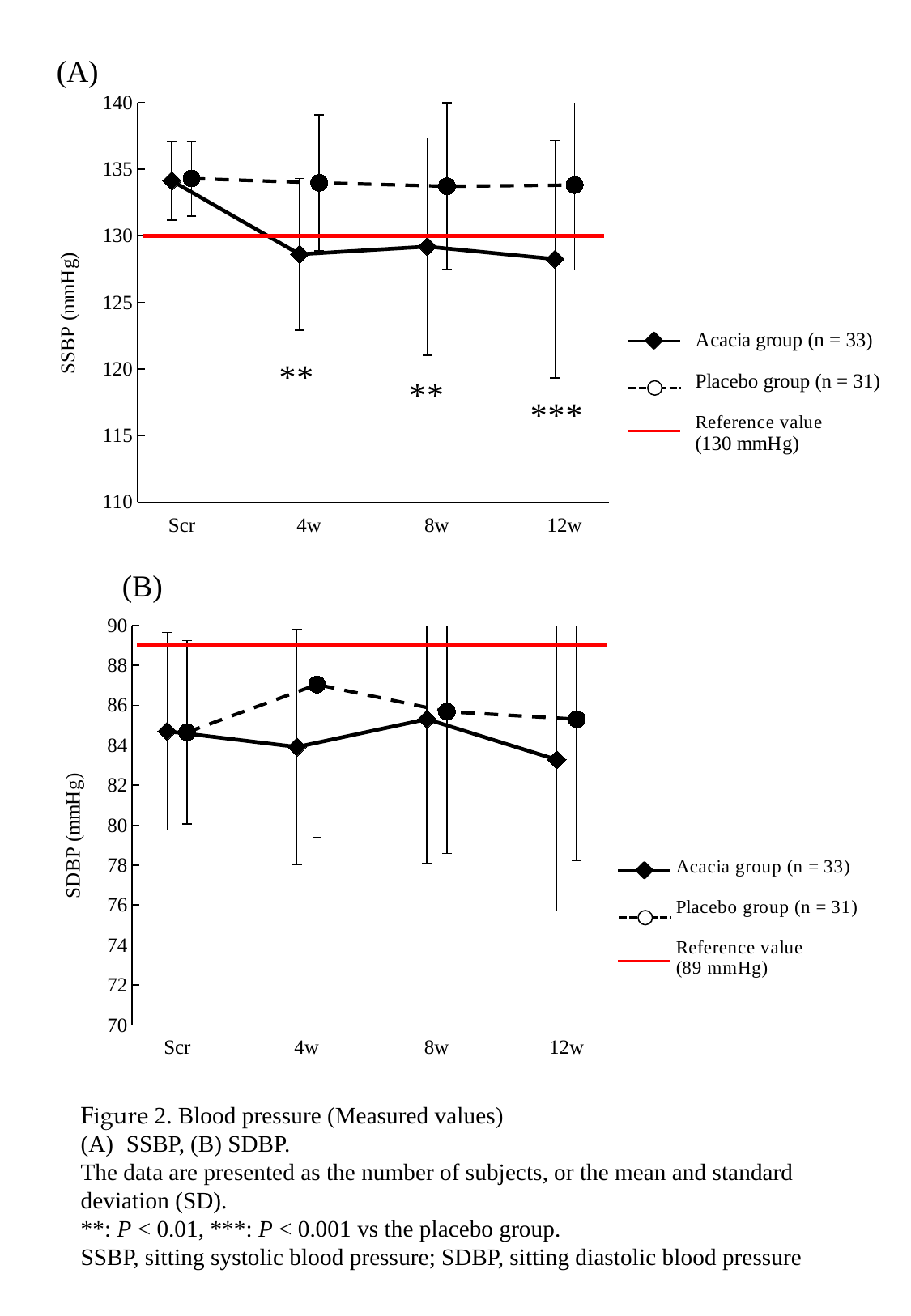

(A)

### Chart

| Category | 被験食品群 | プラセボ群 |  |
|---|---|---|---|
|  | None | None | 130.0 |
|  | None | None | None |
|  | None | None | None |
|  | 134.121212121212 | None | None |
| Scr | None | None | None |
|  | None | 134.29032258064515 | None |
|  | None | None | None |
|  | None | None | None |
|  | None | None | None |
|  | None | None | None |
|  | None | None | None |
|  | None | None | None |
|  | None | None | None |
|  | None | None | None |
|  | None | None | None |
|  | None | None | None |
|  | 128.6060606060606 | None | None |
| 4w | None | None | None |
|  | None | 133.96774193548387 | None |
|  | None | None | None |
|  | None | None | None |
|  | None | None | None |
|  | None | None | None |
|  | None | None | None |
|  | None | None | None |
|  | None | None | None |
|  | None | None | None |
|  | None | None | None |
|  | None | None | None |
|  | 129.1818181818182 | None | None |
| 8w | None | None | None |
|  | None | 133.70967741935485 | None |
|  | None | None | None |
|  | None | None | None |
|  | None | None | None |
|  | None | None | None |
|  | None | None | None |
|  | None | None | None |
|  | None | None | None |
|  | None | None | None |
|  | None | None | None |
|  | None | None | None |
|  | 128.24242424242425 | None | None |
| 12w | None | None | None |

(B)

### Chart

| Category | 被験食品群 | プラセボ群 |  |
|---|---|---|---|
|  | None | None | 89.0 |
|  | None | None | None |
|  | None | None | None |
|  | 84.6969696969697 | None | None |
| Scr | None | None | None |
|  | None | 84.64516129032258 | None |
|  | None | None | None |
|  | None | None | None |
|  | None | None | None |
|  | None | None | None |
|  | None | None | None |
|  | None | None | None |
|  | None | None | None |
|  | None | None | None |
|  | None | None | None |
|  | None | None | None |
|  | 83.9090909090909 | None | None |
| 4w | None | None | None |
|  | None | 87.03225806451613 | None |
|  | None | None | None |
|  | None | None | None |
|  | None | None | None |
|  | None | None | None |
|  | None | None | None |
|  | None | None | None |
|  | None | None | None |
|  | None | None | None |
|  | None | None | None |
|  | None | None | None |
|  | 85.3030303030303 | None | None |
| 8w | None | None | None |
|  | None | 85.6774193548387 | None |
|  | None | None | None |
|  | None | None | None |
|  | None | None | None |
|  | None | None | None |
|  | None | None | None |
|  | None | None | None |
|  | None | None | None |
|  | None | None | None |
|  | None | None | None |
|  | None | None | None |
|  | 83.27272727272727 | None | None |
| 12w | None | None | None |

Figure 2. Blood pressure (Measured values)
SSBP, (B) SDBP.
The data are presented as the number of subjects, or the mean and standard deviation (SD).
**: P < 0.01, ***: P < 0.001 vs the placebo group.
SSBP, sitting systolic blood pressure; SDBP, sitting diastolic blood pressure